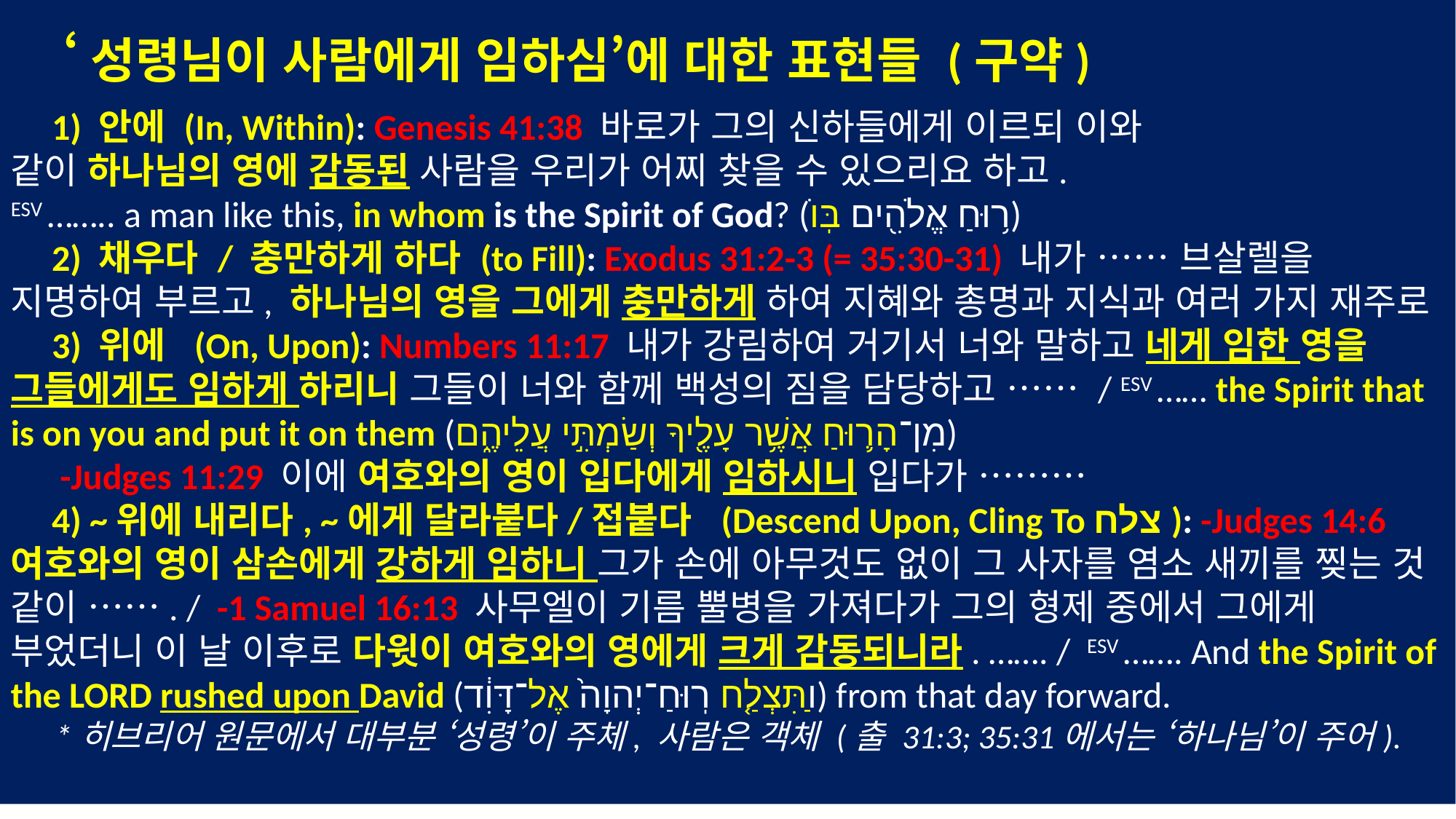

‘성령님이 사람에게 임하심’에 대한 표현들 (구약)

     1) 안에 (In, Within): Genesis 41:38 바로가 그의 신하들에게 이르되 이와
같이 하나님의 영에 감동된 사람을 우리가 어찌 찾을 수 있으리요 하고.
ESV …….. a man like this, in whom is the Spirit of God? (ר֥וּחַ אֱלֹהִ֖ים בּֽוֹ)
     2) 채우다 / 충만하게 하다 (to Fill): Exodus 31:2-3 (= 35:30-31) 내가 …… 브살렐을 지명하여 부르고, 하나님의 영을 그에게 충만하게 하여 지혜와 총명과 지식과 여러 가지 재주로
     3) 위에  (On, Upon): Numbers 11:17 내가 강림하여 거기서 너와 말하고 네게 임한 영을 그들에게도 임하게 하리니 그들이 너와 함께 백성의 짐을 담당하고 …… / ESV …… the Spirit that is on you and put it on them (מִן־הָר֛וּחַ אֲשֶׁ֥ר עָלֶ֖יךָ וְשַׂמְתִּ֣י עֲלֵיהֶ֑ם)
      -Judges 11:29 이에 여호와의 영이 입다에게 임하시니 입다가 ………
     4) ~위에 내리다, ~에게 달라붙다/접붙다  (Descend Upon, Cling To צלח ): -Judges 14:6 여호와의 영이 삼손에게 강하게 임하니 그가 손에 아무것도 없이 그 사자를 염소 새끼를 찢는 것 같이 ……. /  -1 Samuel 16:13 사무엘이 기름 뿔병을 가져다가 그의 형제 중에서 그에게 부었더니 이 날 이후로 다윗이 여호와의 영에게 크게 감동되니라. ……. /  ESV ……. And the Spirit of the LORD rushed upon David (וַתִּצְלַ֤ח רֽוּחַ־יְהוָה֙ אֶל־דָּוִ֔ד) from that day forward.
      *히브리어 원문에서 대부분 ‘성령’이 주체, 사람은 객체 (출 31:3; 35:31에서는 ‘하나님’이 주어).